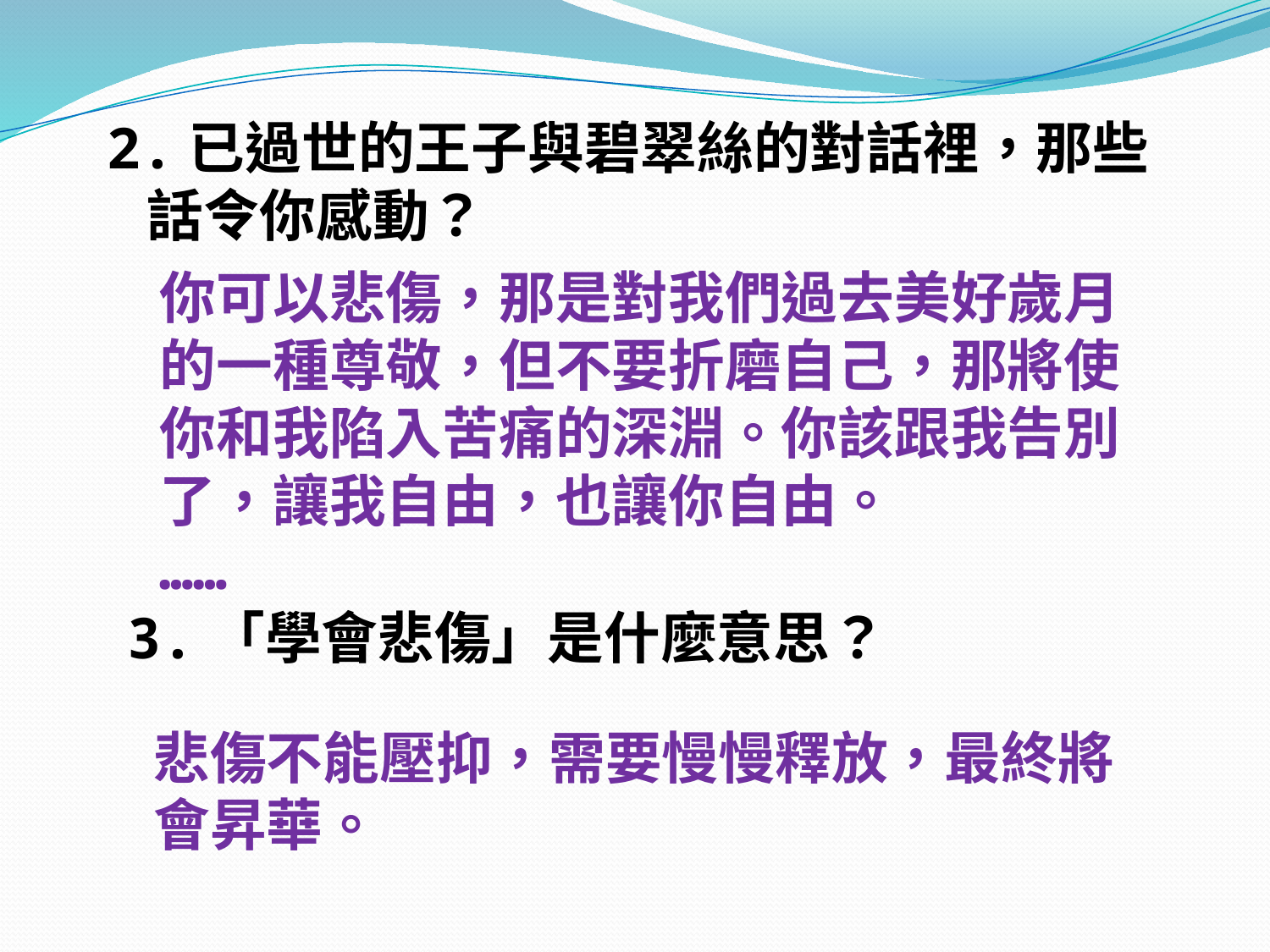

2.已過世的王子與碧翠絲的對話裡，那些
  話令你感動？
你可以悲傷，那是對我們過去美好歲月的一種尊敬，但不要折磨自己，那將使你和我陷入苦痛的深淵。你該跟我告別了，讓我自由，也讓你自由。
……
3.「學會悲傷」是什麼意思？
悲傷不能壓抑，需要慢慢釋放，最終將會昇華。